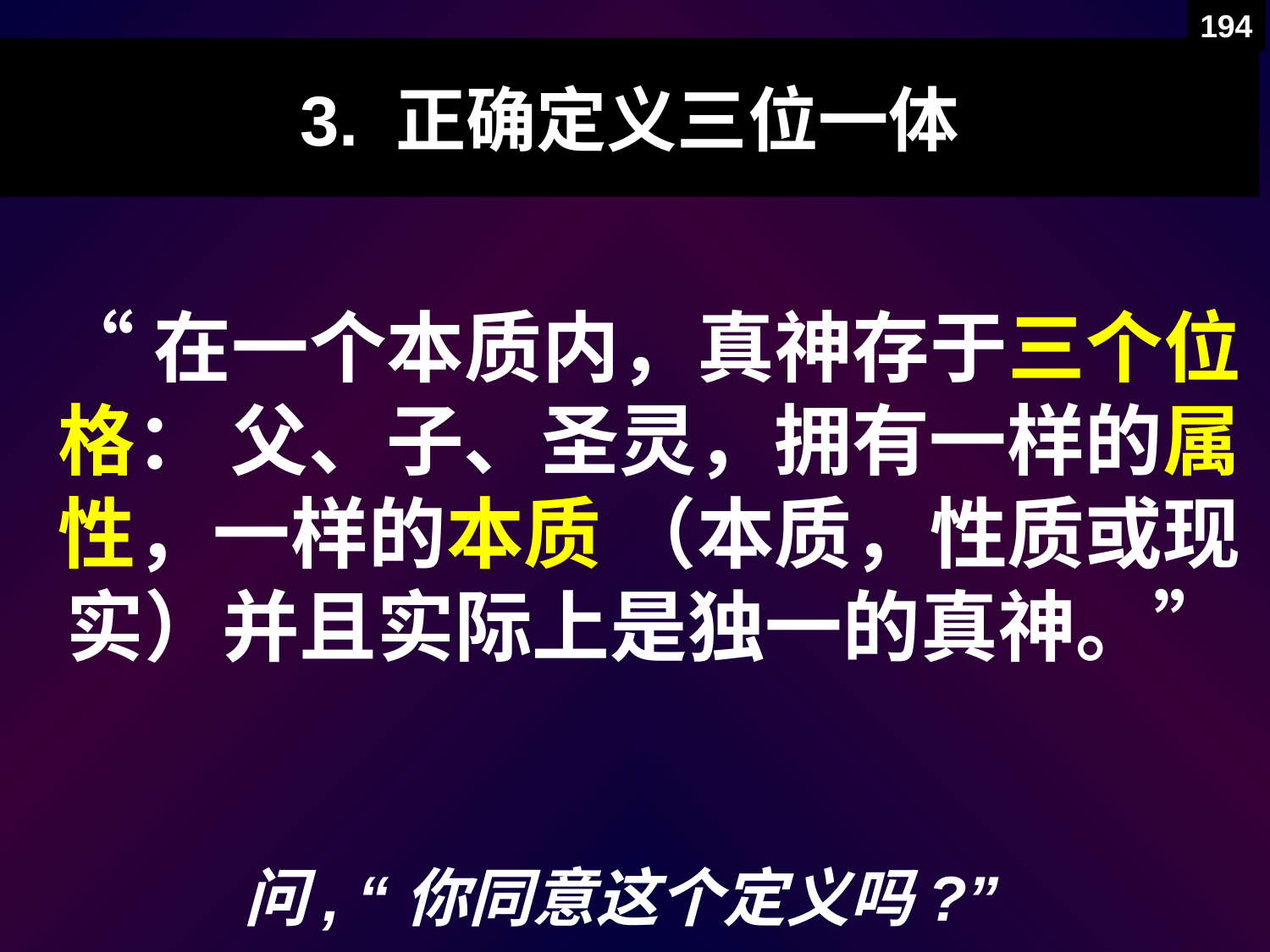

194

3. 正确定义三位一体
“在一个本质内，真神存于三个位格： 父、子、圣灵，拥有一样的属性，一样的本质 （本质，性质或现实）并且实际上是独一的真神。”

问, “你同意这个定义吗?”